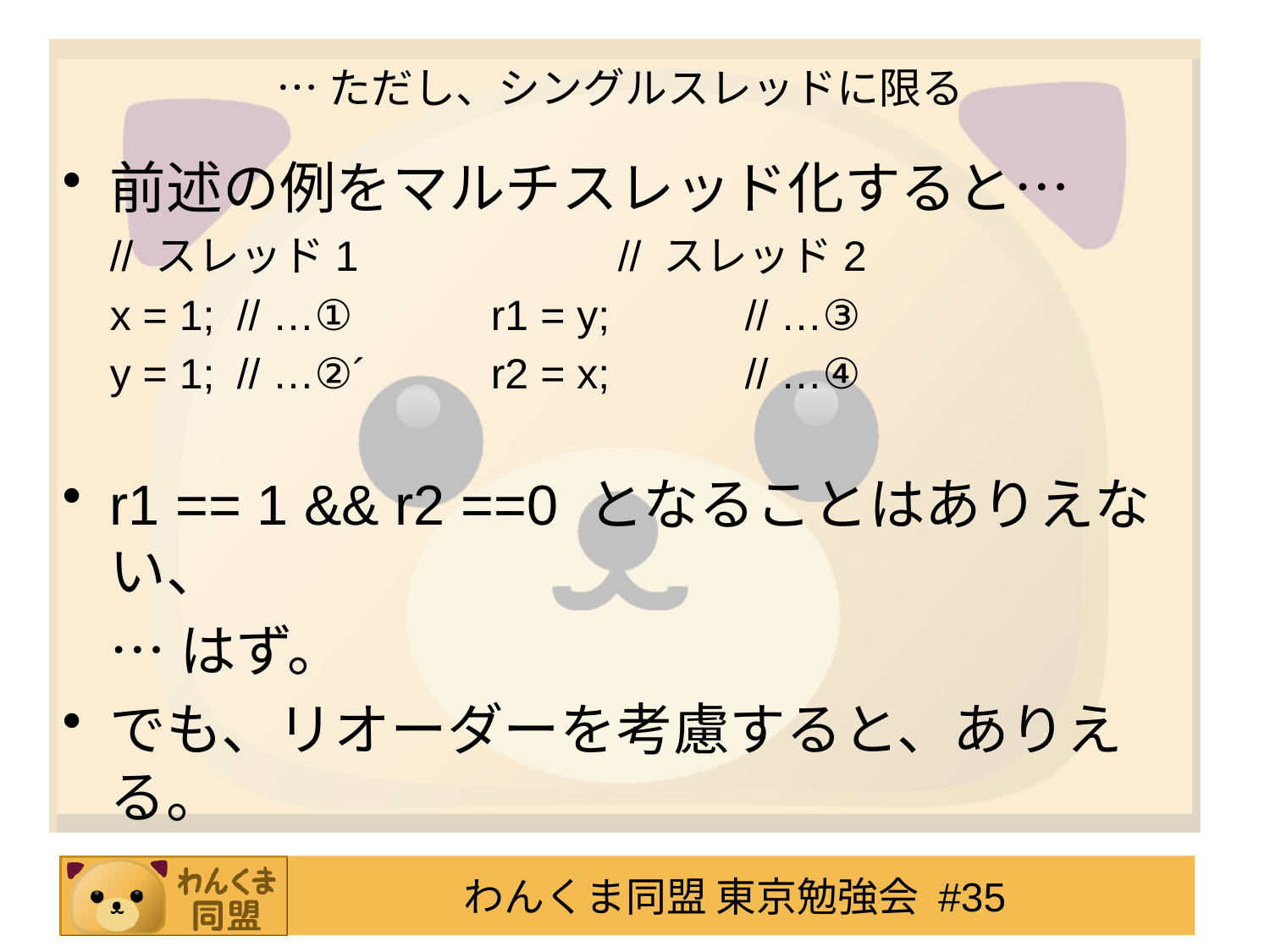

# …ただし、シングルスレッドに限る
前述の例をマルチスレッド化すると…
	// スレッド1			// スレッド2
	x = 1;	// …①		r1 = y;		// …③
	y = 1;	// …②´	r2 = x;		// …④

r1 == 1 && r2 ==0 となることはありえない、
	…はず。
でも、リオーダーを考慮すると、ありえる。